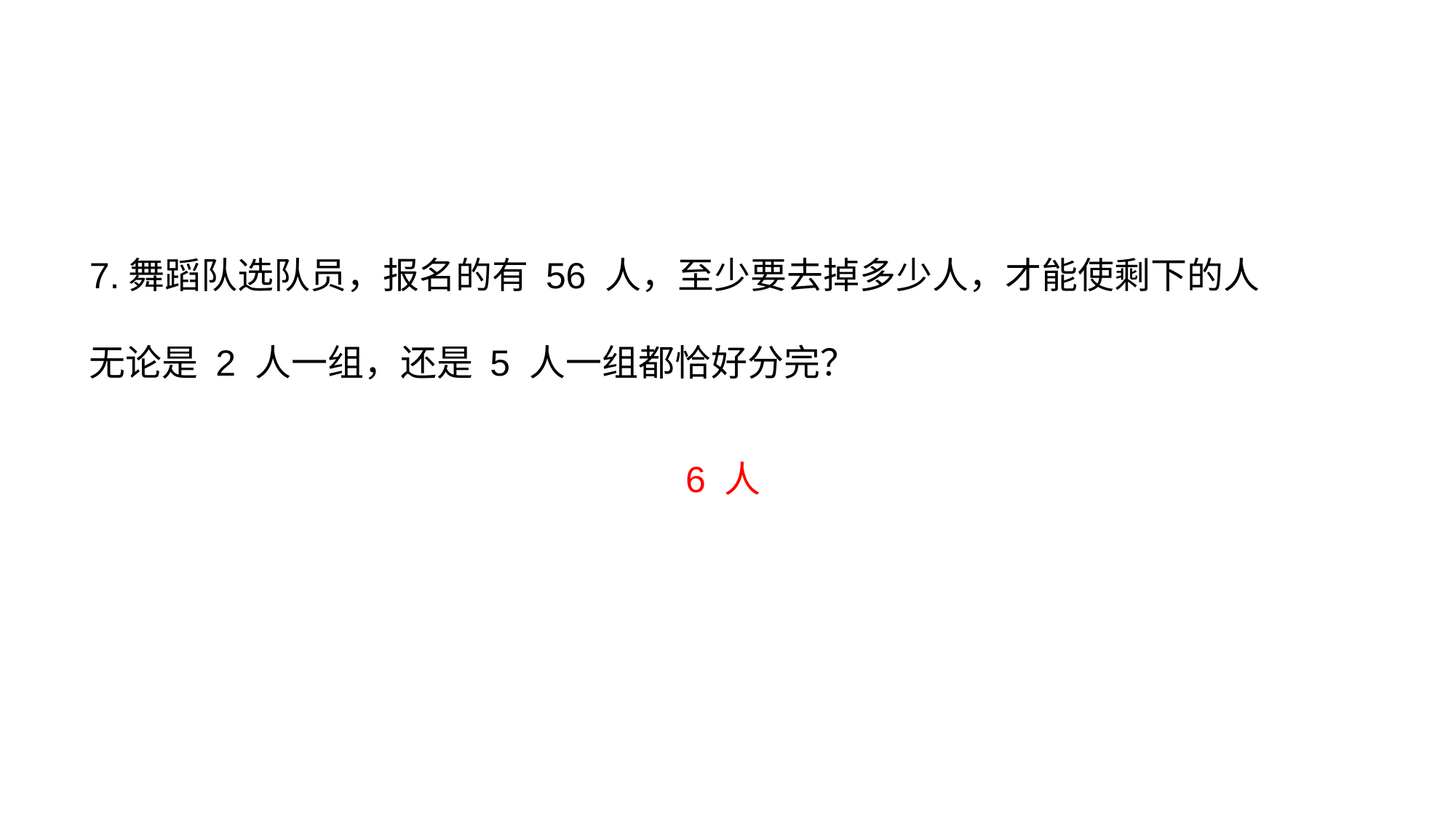

巩固练习
7.舞蹈队选队员，报名的有 56 人，至少要去掉多少人，才能使剩下的人无论是 2 人一组，还是 5 人一组都恰好分完？
  6 人